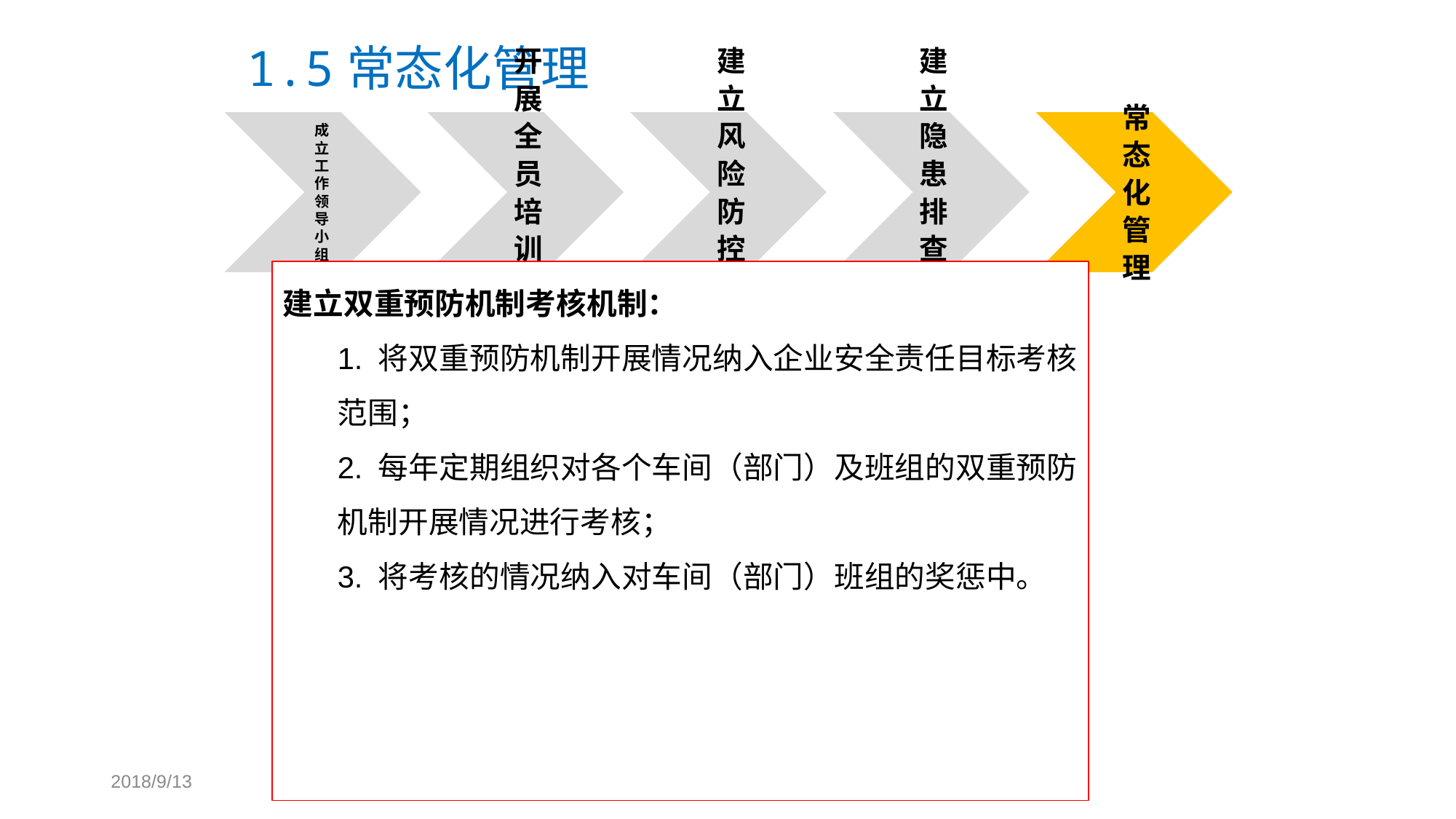

# 1.5常态化管理
成立工作领导小组
建立风险防控体系
建立隐患排查体系
常态化管理
建立双重预防机制考核机制：
1. 将双重预防机制开展情况纳入企业安全责任目标考核范围；
2. 每年定期组织对各个车间（部门）及班组的双重预防机制开展情况进行考核；
3. 将考核的情况纳入对车间（部门）班组的奖惩中。
2018/9/13